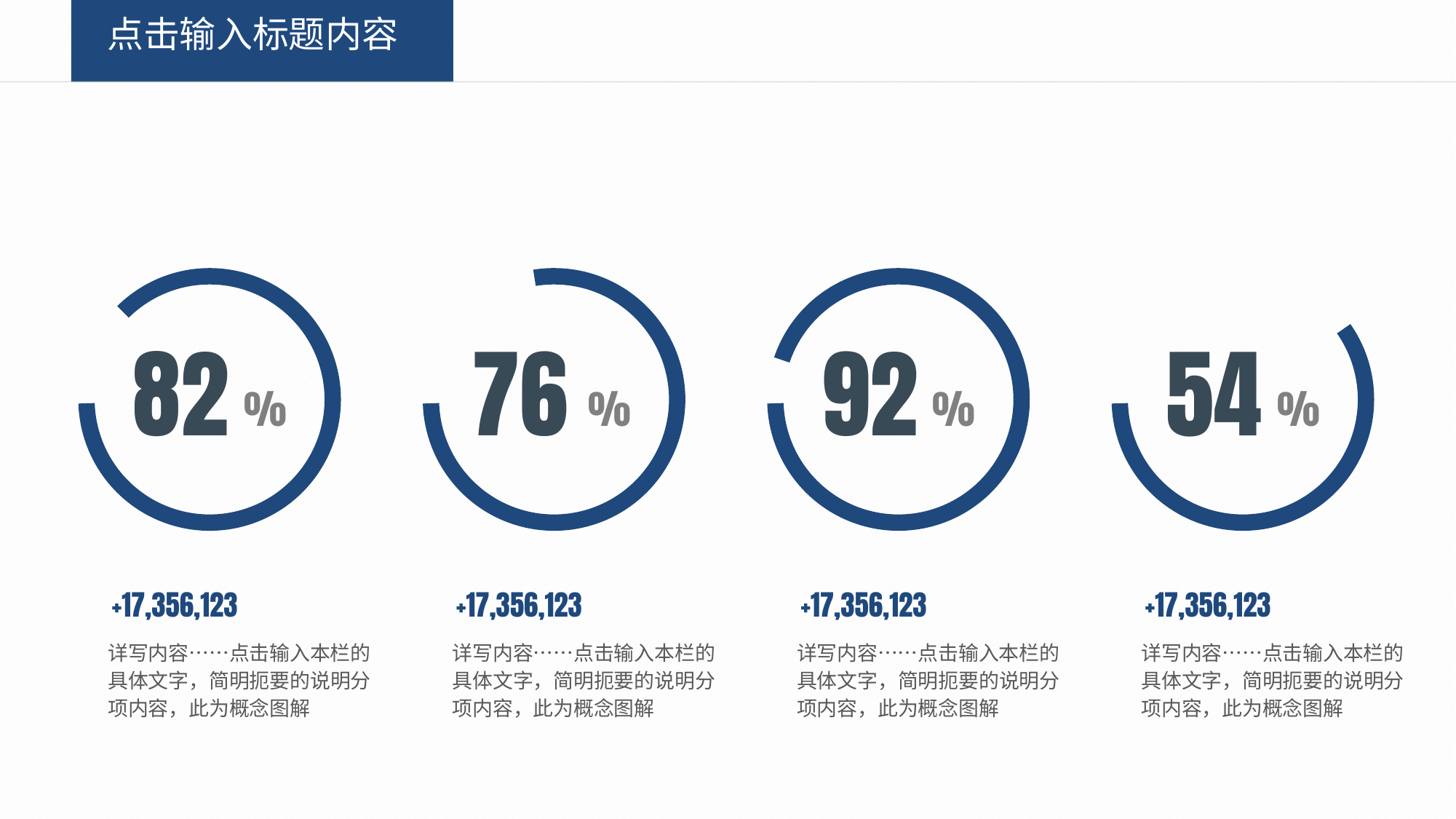

点击输入标题内容

82
%

76
%

92
%

54
%
+17,356,123
详写内容……点击输入本栏的具体文字，简明扼要的说明分项内容，此为概念图解
+17,356,123
详写内容……点击输入本栏的具体文字，简明扼要的说明分项内容，此为概念图解
+17,356,123
详写内容……点击输入本栏的具体文字，简明扼要的说明分项内容，此为概念图解
+17,356,123
详写内容……点击输入本栏的具体文字，简明扼要的说明分项内容，此为概念图解